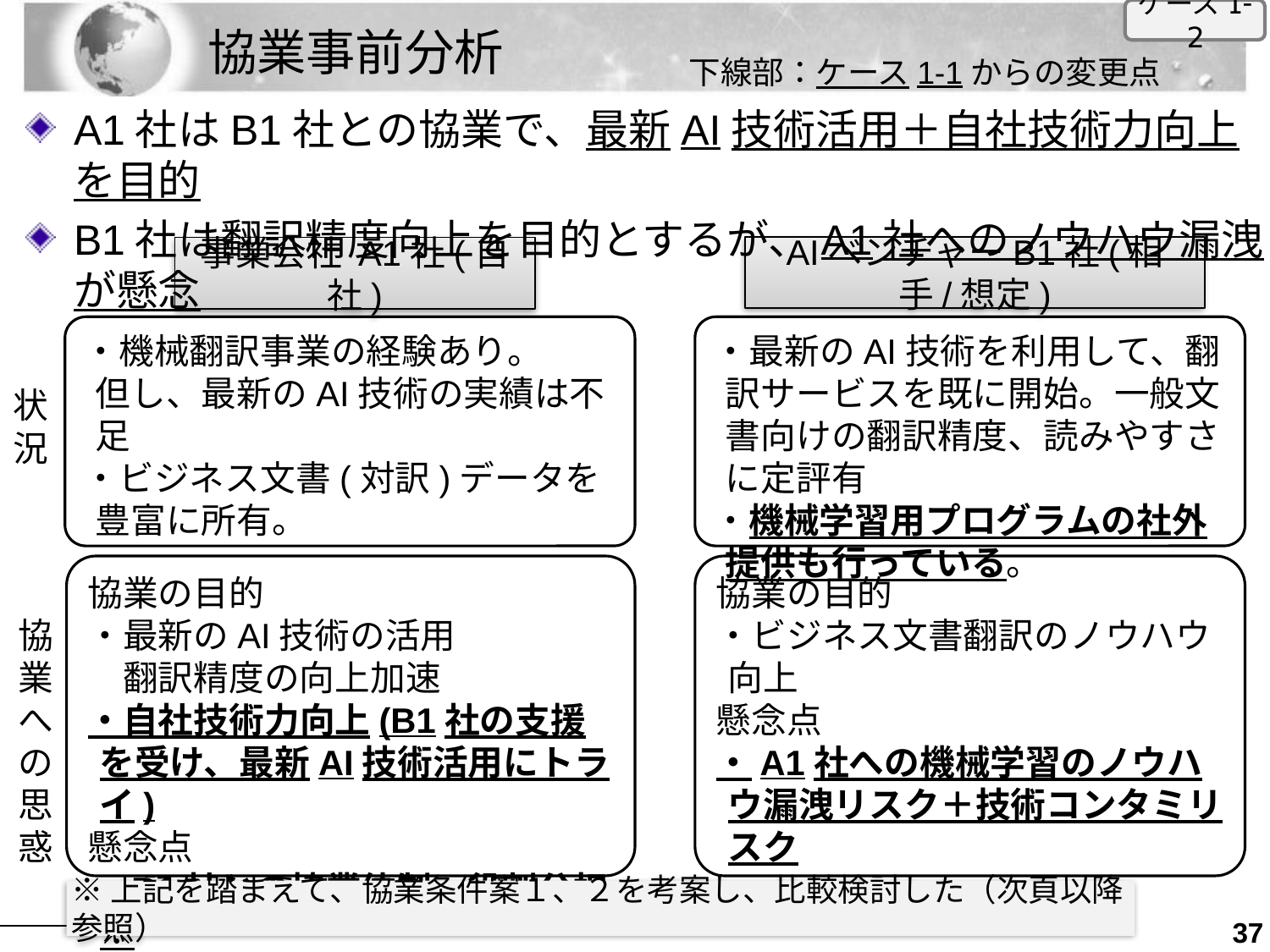

ケース1-2
# 協業事前分析
下線部：ケース1-1からの変更点
A1社はB1社との協業で、最新AI技術活用＋自社技術力向上を目的
B1社は翻訳精度向上を目的とするが、A1社へのノウハウ漏洩が懸念
AIベンチャーB1社(相手/想定)
事業会社 A1社(自社)
・機械翻訳事業の経験あり。
但し、最新のAI技術の実績は不足
・ビジネス文書(対訳)データを豊富に所有。

・最新のAI技術を利用して、翻訳サービスを既に開始。一般文書向けの翻訳精度、読みやすさに定評有
・機械学習用プログラムの社外提供も行っている。
状
況
協業の目的
・最新のAI技術の活用
　翻訳精度の向上加速
・自社技術力向上(B1社の支援を受け、最新AI技術活用にトライ)
懸念点
・B1社との協業体制、役割分担※
協業の目的
・ビジネス文書翻訳のノウハウ向上
懸念点
・A1社への機械学習のノウハウ漏洩リスク＋技術コンタミリスク
協
業
へ
の
思
惑
※上記を踏まえて、協業条件案１、２を考案し、比較検討した（次頁以降参照）
37